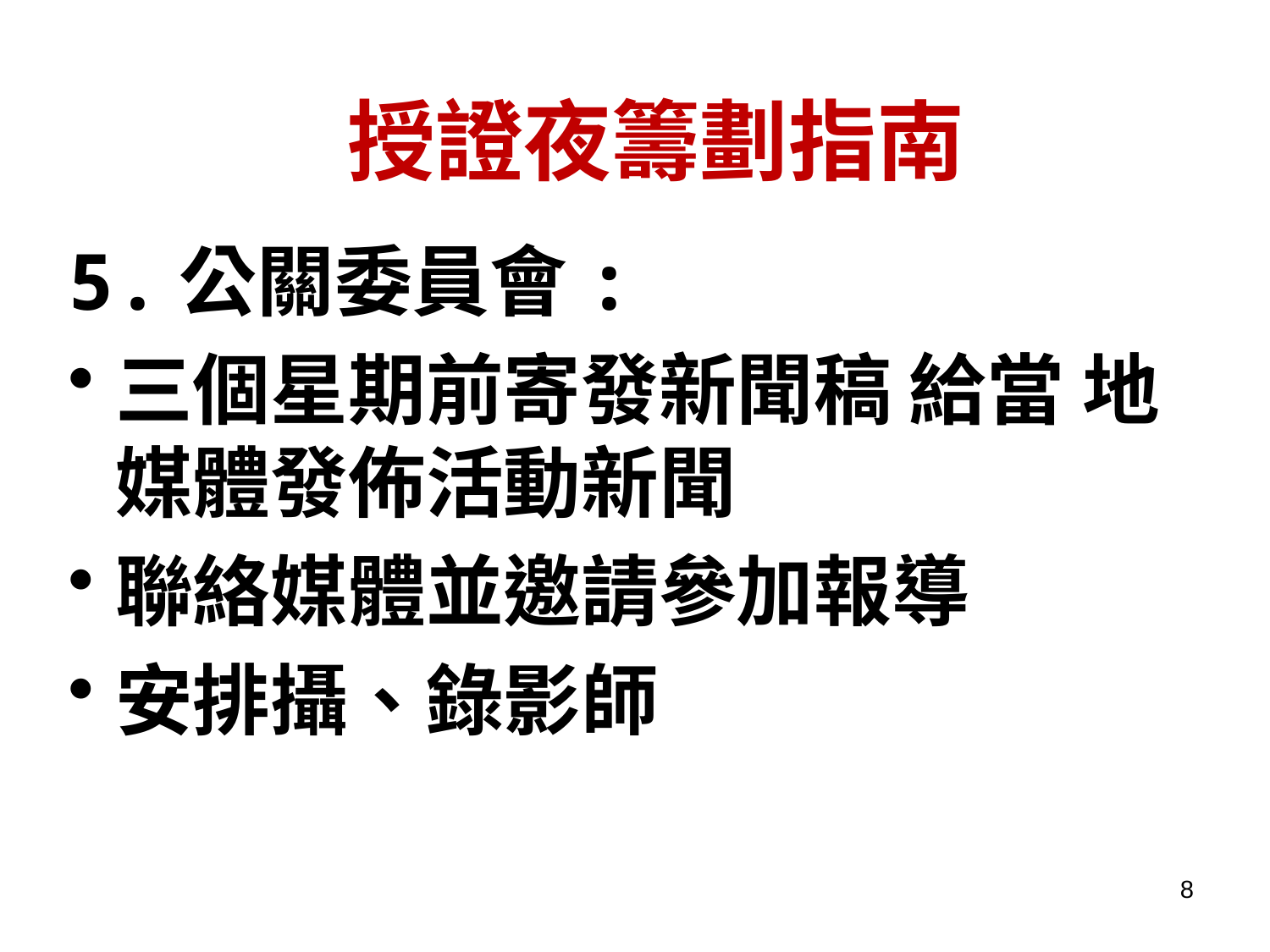

授證夜籌劃指南
5.公關委員會:
三個星期前寄發新聞稿 給當 地媒體發佈活動新聞
聯絡媒體並邀請參加報導
安排攝、錄影師
8